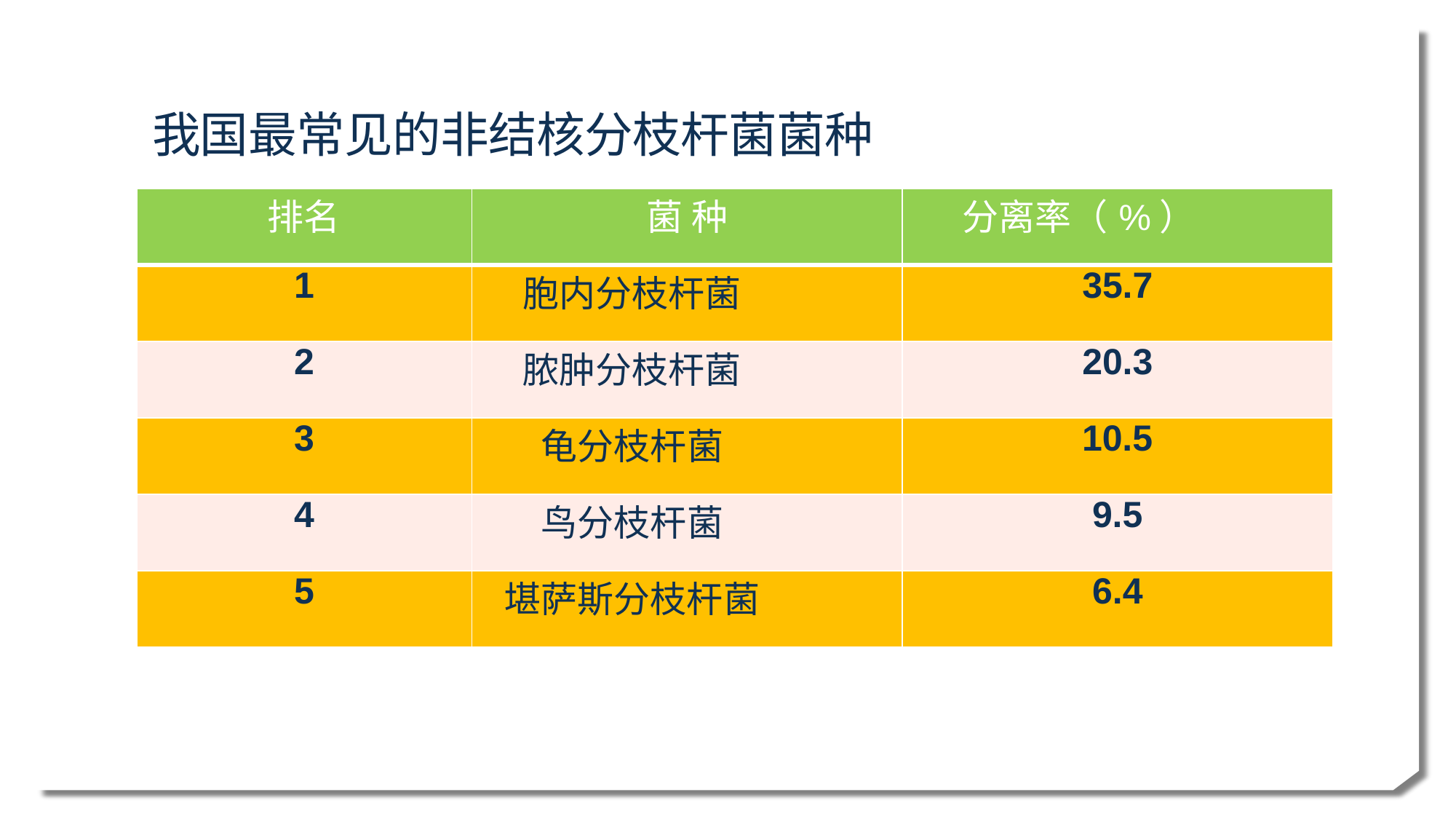

# 我国最常见的非结核分枝杆菌菌种
| 排名 | 菌 种 | 分离率（%） |
| --- | --- | --- |
| 1 | 胞内分枝杆菌 | 35.7 |
| 2 | 脓肿分枝杆菌 | 20.3 |
| 3 | 龟分枝杆菌 | 10.5 |
| 4 | 鸟分枝杆菌 | 9.5 |
| 5 | 堪萨斯分枝杆菌 | 6.4 |